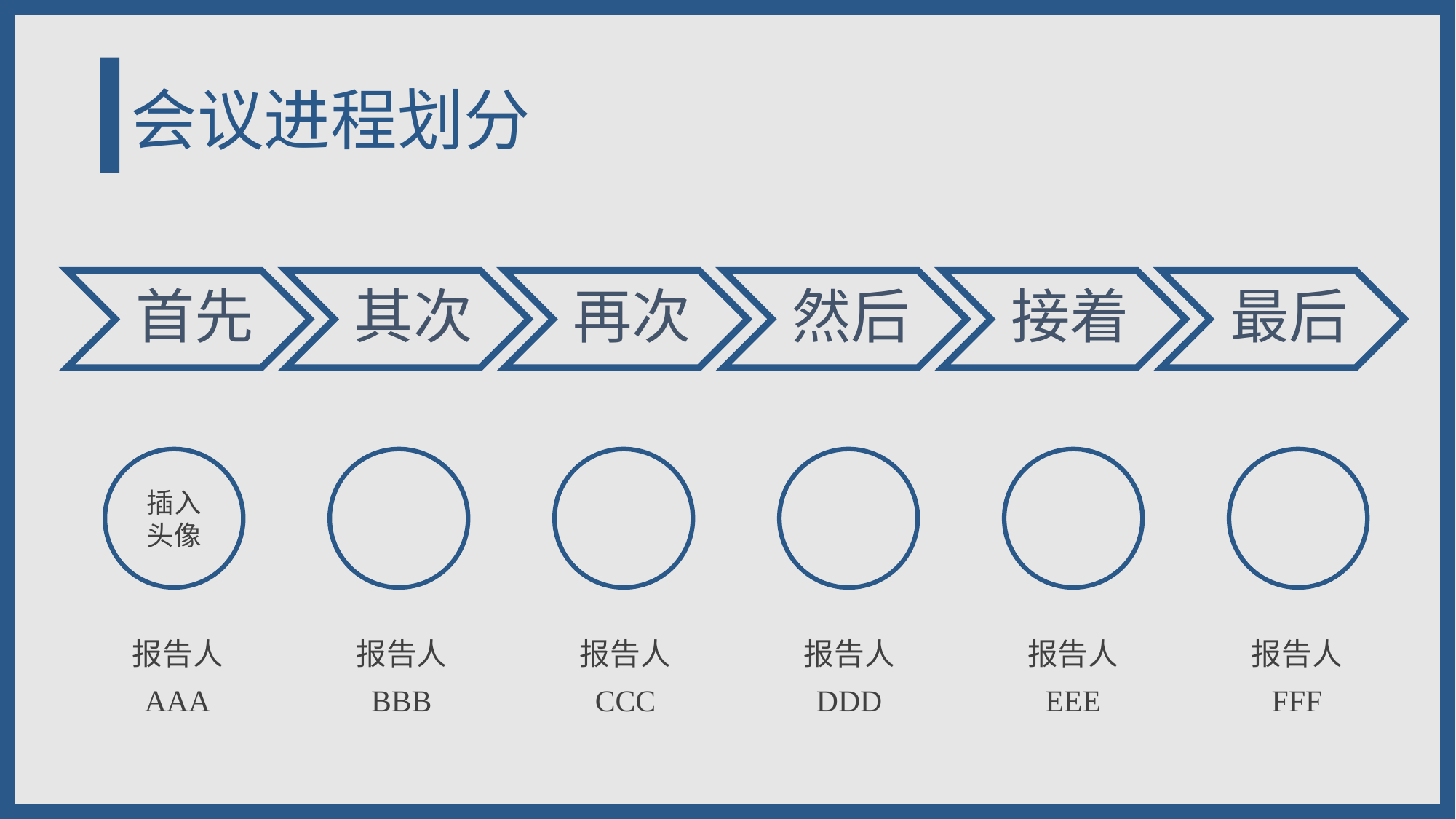

# 会议进程划分
首先
其次
再次
然后
接着
最后
插入头像

| 报告人 | 报告人 | 报告人 | 报告人 | 报告人 | 报告人 |
| --- | --- | --- | --- | --- | --- |
| AAA | BBB | CCC | DDD | EEE | FFF |